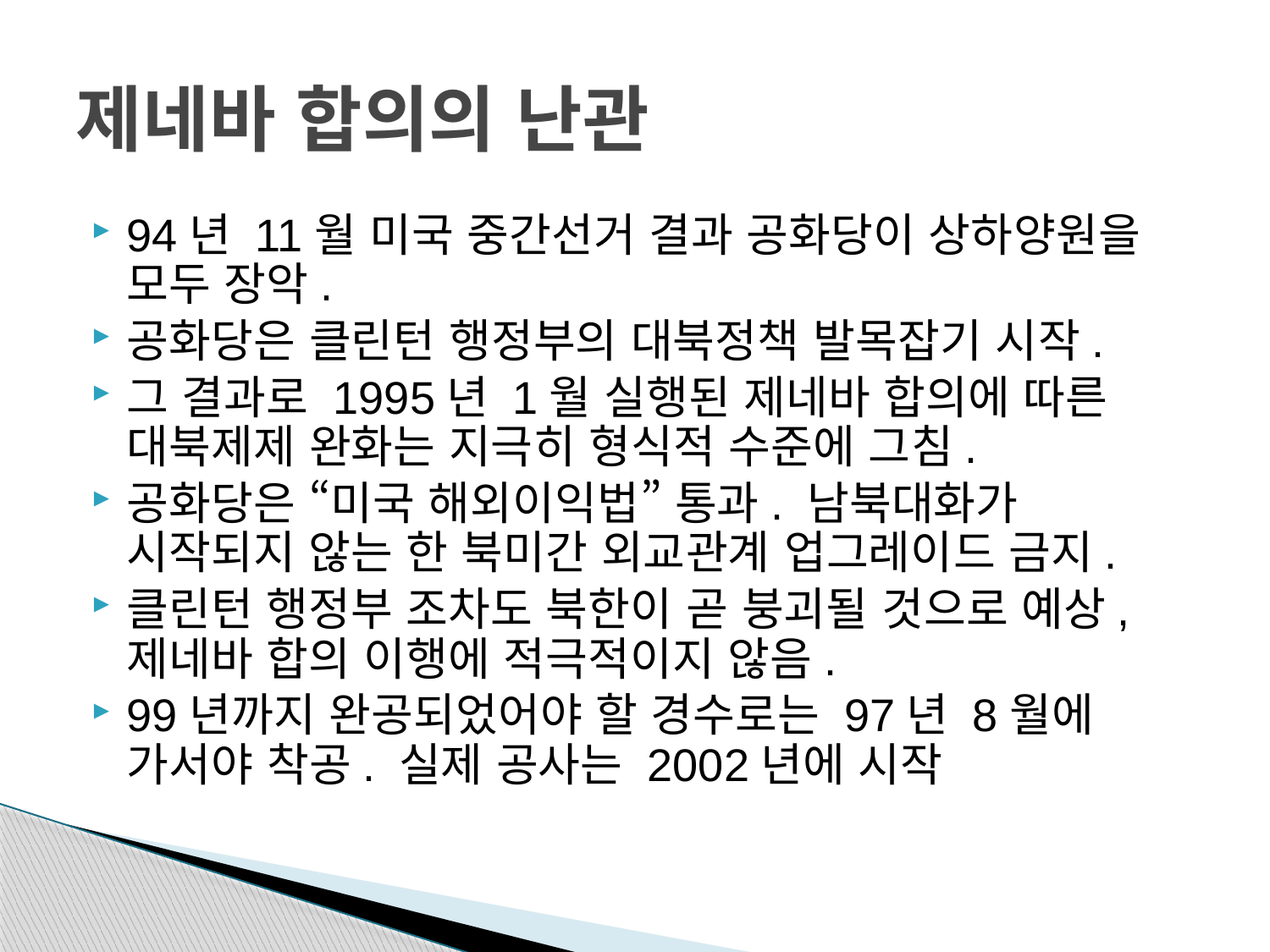

# 제네바 합의의 난관
94년 11월 미국 중간선거 결과 공화당이 상하양원을 모두 장악.
공화당은 클린턴 행정부의 대북정책 발목잡기 시작.
그 결과로 1995년 1월 실행된 제네바 합의에 따른 대북제제 완화는 지극히 형식적 수준에 그침.
공화당은 “미국 해외이익법” 통과. 남북대화가 시작되지 않는 한 북미간 외교관계 업그레이드 금지.
클린턴 행정부 조차도 북한이 곧 붕괴될 것으로 예상, 제네바 합의 이행에 적극적이지 않음.
99년까지 완공되었어야 할 경수로는 97년 8월에 가서야 착공. 실제 공사는 2002년에 시작